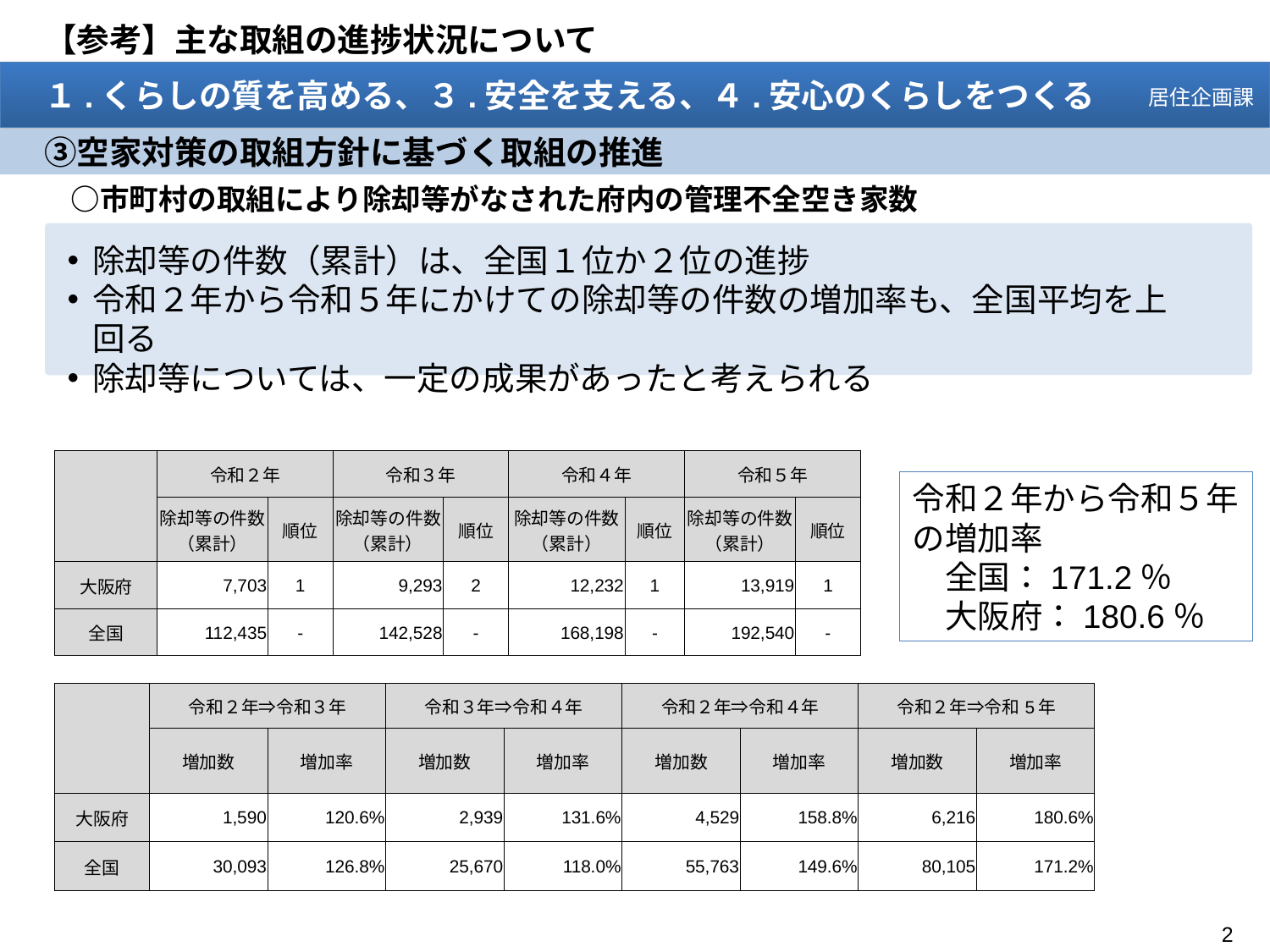

【参考】主な取組の進捗状況について
　１.くらしの質を高める、３.安全を支える、４.安心のくらしをつくる
居住企画課
　③空家対策の取組方針に基づく取組の推進
　　○市町村の取組により除却等がなされた府内の管理不全空き家数

除却等の件数（累計）は、全国１位か２位の進捗
令和２年から令和５年にかけての除却等の件数の増加率も、全国平均を上回る
除却等については、一定の成果があったと考えられる
|  | 令和２年 |  | 令和３年 |  | 令和４年 |  | 令和５年 |  |
| --- | --- | --- | --- | --- | --- | --- | --- | --- |
|  | 除却等の件数 （累計） | 順位 | 除却等の件数 （累計） | 順位 | 除却等の件数 （累計） | 順位 | 除却等の件数 （累計） | 順位 |
| 大阪府 | 7,703 | 1 | 9,293 | 2 | 12,232 | 1 | 13,919 | 1 |
| 全国 | 112,435 | - | 142,528 | - | 168,198 | - | 192,540 | - |
令和２年から令和５年の増加率
　全国：171.2％
　大阪府：180.6％
|  | 令和２年⇒令和３年 |  | 令和３年⇒令和４年 |  | 令和２年⇒令和４年 |  | 令和２年⇒令和5年 |  |
| --- | --- | --- | --- | --- | --- | --- | --- | --- |
|  | 増加数 | 増加率 | 増加数 | 増加率 | 増加数 | 増加率 | 増加数 | 増加率 |
| 大阪府 | 1,590 | 120.6% | 2,939 | 131.6% | 4,529 | 158.8% | 6,216 | 180.6% |
| 全国 | 30,093 | 126.8% | 25,670 | 118.0% | 55,763 | 149.6% | 80,105 | 171.2% |
2